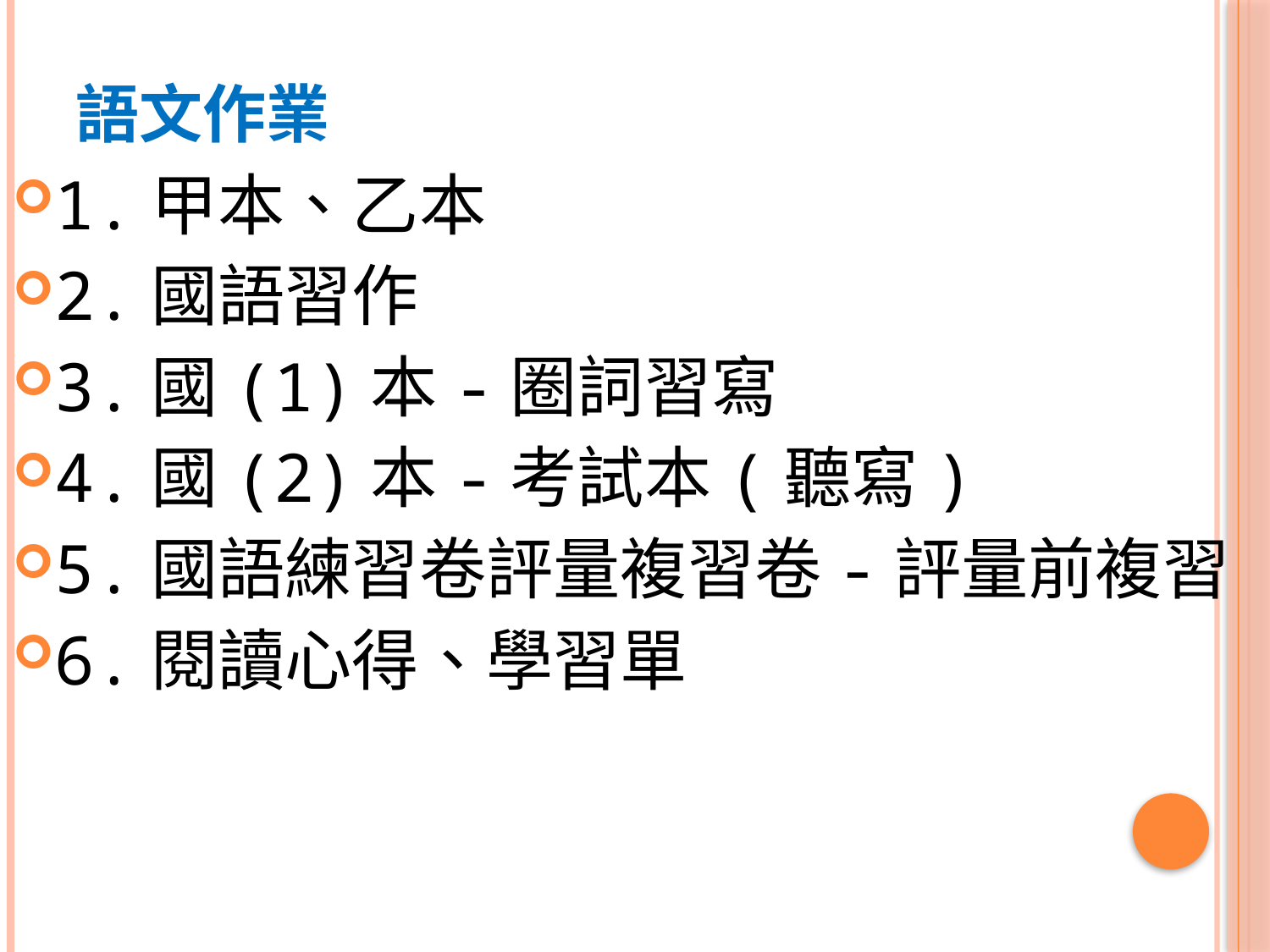

# 語文作業
1.甲本、乙本
2.國語習作
3.國(1)本-圈詞習寫
4.國(2)本-考試本(聽寫)
5.國語練習卷評量複習卷-評量前複習
6.閱讀心得、學習單